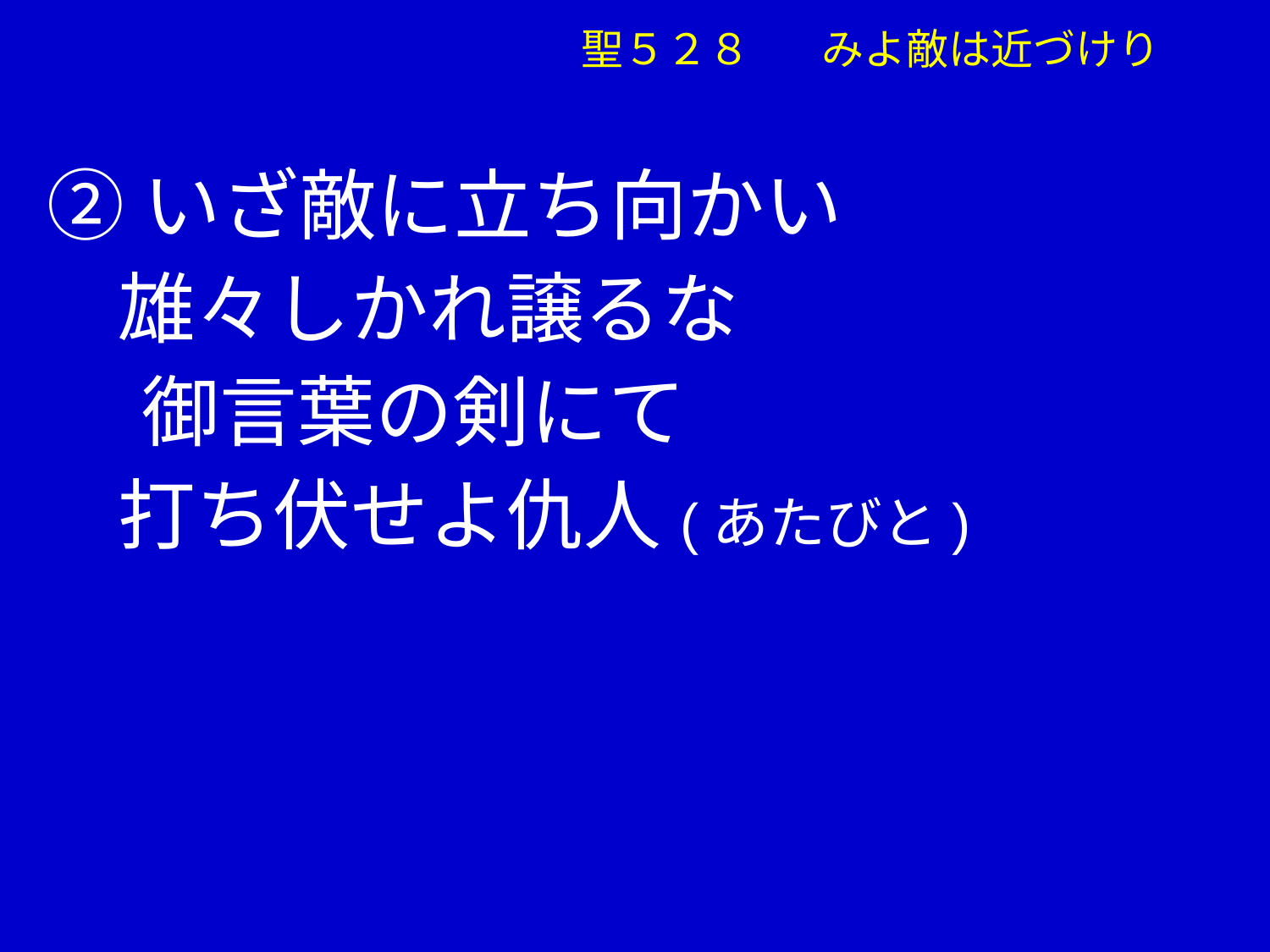

聖５２８   　みよ敵は近づけり
②いざ敵に立ち向かい
   雄々しかれ譲るな
　 御言葉の剣にて
   打ち伏せよ仇人(あたびと)